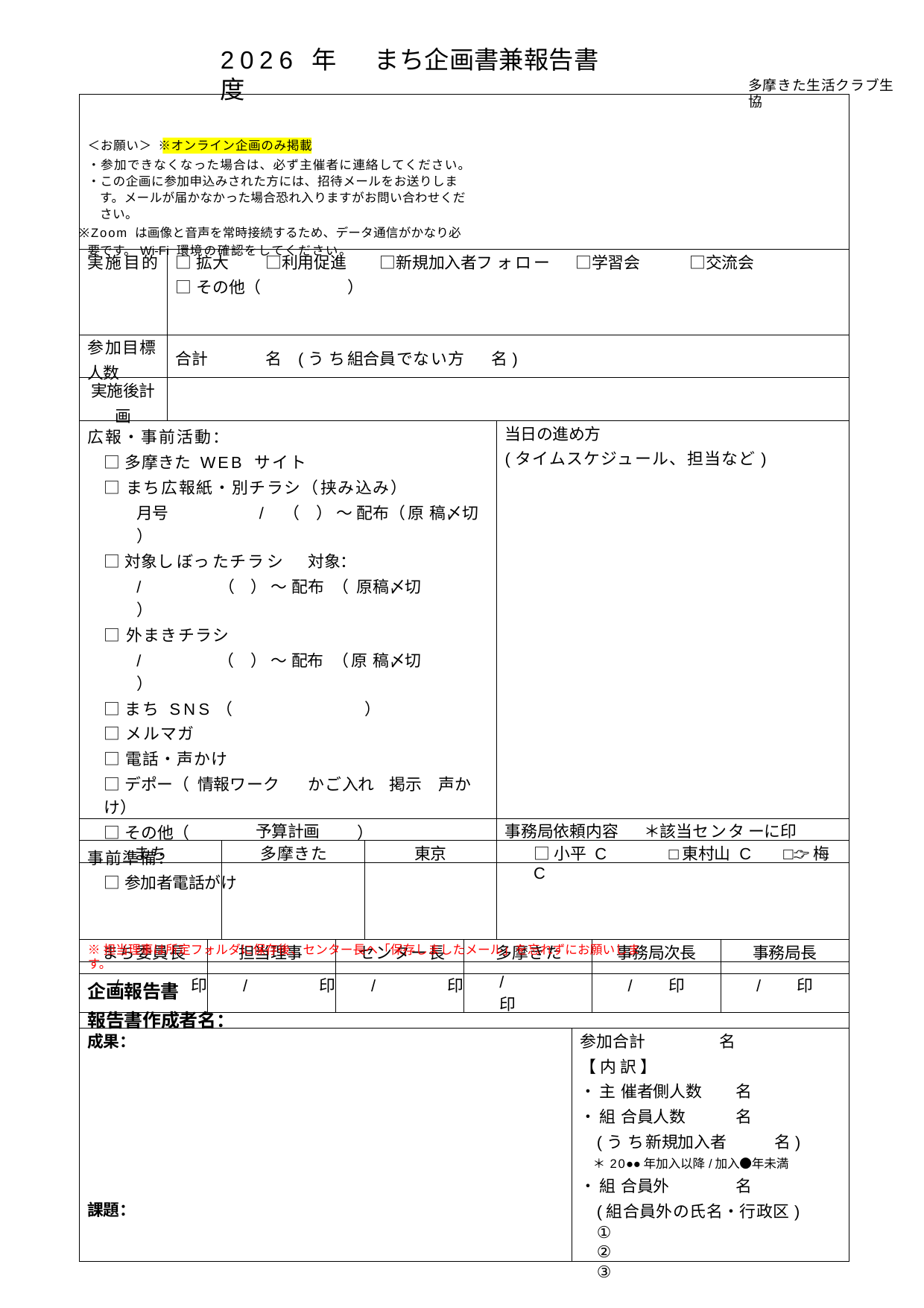

2026 年度
まち企画書兼報告書
多摩きた生活クラブ生協
| ＜お願い＞ ※オンライン企画のみ掲載 ・参加できなくなった場合は、必ず主催者に連絡してください。 ・この企画に参加申込みされた方には、招待メールをお送りします。メールが届かなかった場合恐れ入りますがお問い合わせください。 ※Zoom は画像と音声を常時接続するため、データ通信がかなり必要です。Wi-Fi 環境の確認をしてください。 |  |  |  |  |  |  |  |  |  |
| --- | --- | --- | --- | --- | --- | --- | --- | --- | --- |
| 実施目的 | □拡大 □利用促進 □新規加入者フォロー □学習会 □交流会 □その他（ ） |  |  |  |  |  |  |  |  |
| 参加目標 人数 | 合計 名 (うち組合員でない方 名) |  |  |  |  |  |  |  |  |
| 実施後計 画 |  |  |  |  |  |  |  |  |  |
| 広報・事前活動： □多摩きた WEB サイト □まち広報紙・別チラシ（挟み込み） 月号 / （ ）～配布（原稿〆切 ） □対象しぼったチラシ 対象： / （ ）～配布 （原稿〆切 ） □外まきチラシ / （ ）～配布 （原稿〆切 ） □まちSNS（ ） □メルマガ □電話・声かけ □デポー（情報ワーク かご入れ 掲示 声かけ） □その他（ ） 事前準備： □参加者電話がけ |  |  |  |  |  |  | 当日の進め方 (タイムスケジュール、担当など) |  |  |
| 予算計画 |  |  |  |  |  |  | 事務局依頼内容 ＊該当センターに印 |  |  |
| まち |  |  | 多摩きた |  | 東京 |  | □小平 C □東村山C □👉梅 C |  |  |
|  |  |  |  |  |  |  |  |  |  |
| まち委員長 |  | 担当理事 |  | センター長 |  | 多摩きた |  | 事務局次長 | 事務局長 |
| / 印 |  | / 印 |  | / 印 |  | / 印 |  | / 印 | / 印 |

※担当理事は所定フォルダに保存後、センター長へ「保存しましたメール」を忘れずにお願いします。
| 企画報告書 報告書作成者名： |  |
| --- | --- |
| 成果： 課題： | 参加合計 名 【内訳】 ・主催者側人数 名 ・組合員人数 名 (うち新規加入者 名) ＊20●●年加入以降/加入●年未満 ・組合員外 名 (組合員外の氏名・行政区) ① ② ③ |